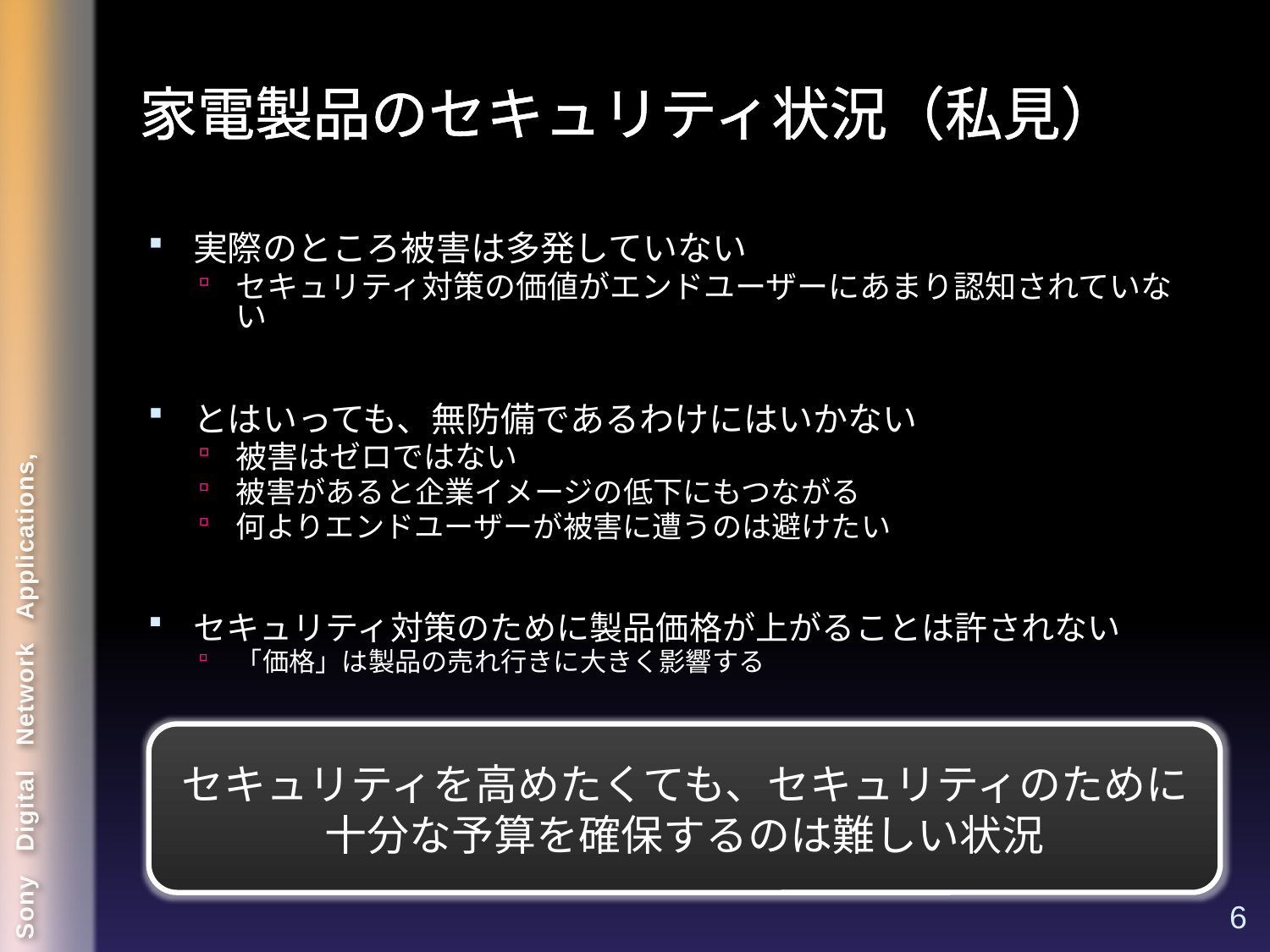

# 家電製品のセキュリティ状況（私見）
実際のところ被害は多発していない
セキュリティ対策の価値がエンドユーザーにあまり認知されていない

とはいっても、無防備であるわけにはいかない
被害はゼロではない
被害があると企業イメージの低下にもつながる
何よりエンドユーザーが被害に遭うのは避けたい

セキュリティ対策のために製品価格が上がることは許されない
「価格」は製品の売れ行きに大きく影響する
セキュリティを高めたくても、セキュリティのために
十分な予算を確保するのは難しい状況
6